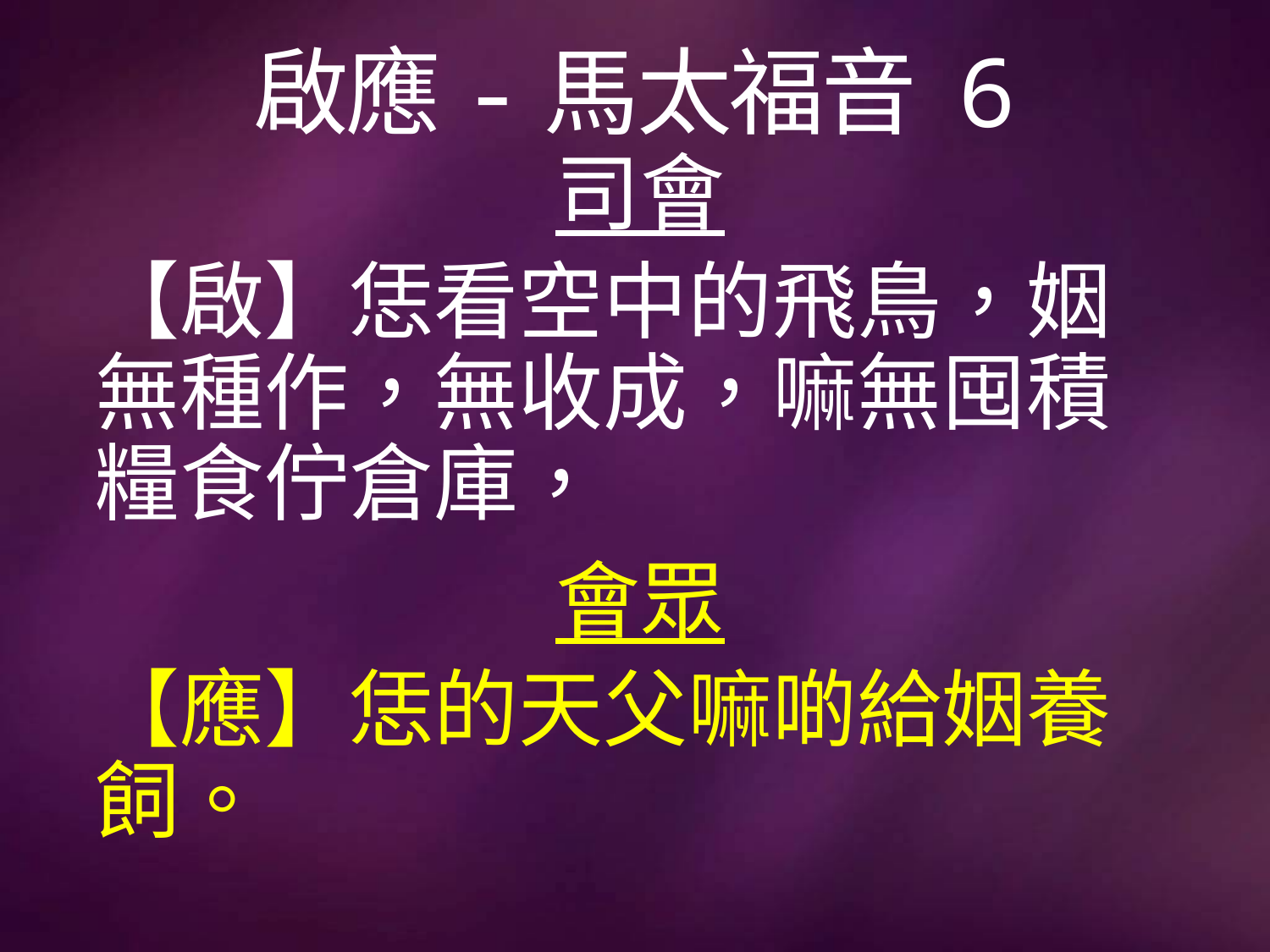

# 啟應-馬太福音 6
司會
【啟】恁看空中的飛鳥，姻無種作，無收成，嘛無囤積糧食佇倉庫，

會眾
【應】恁的天父嘛啲給姻養飼。